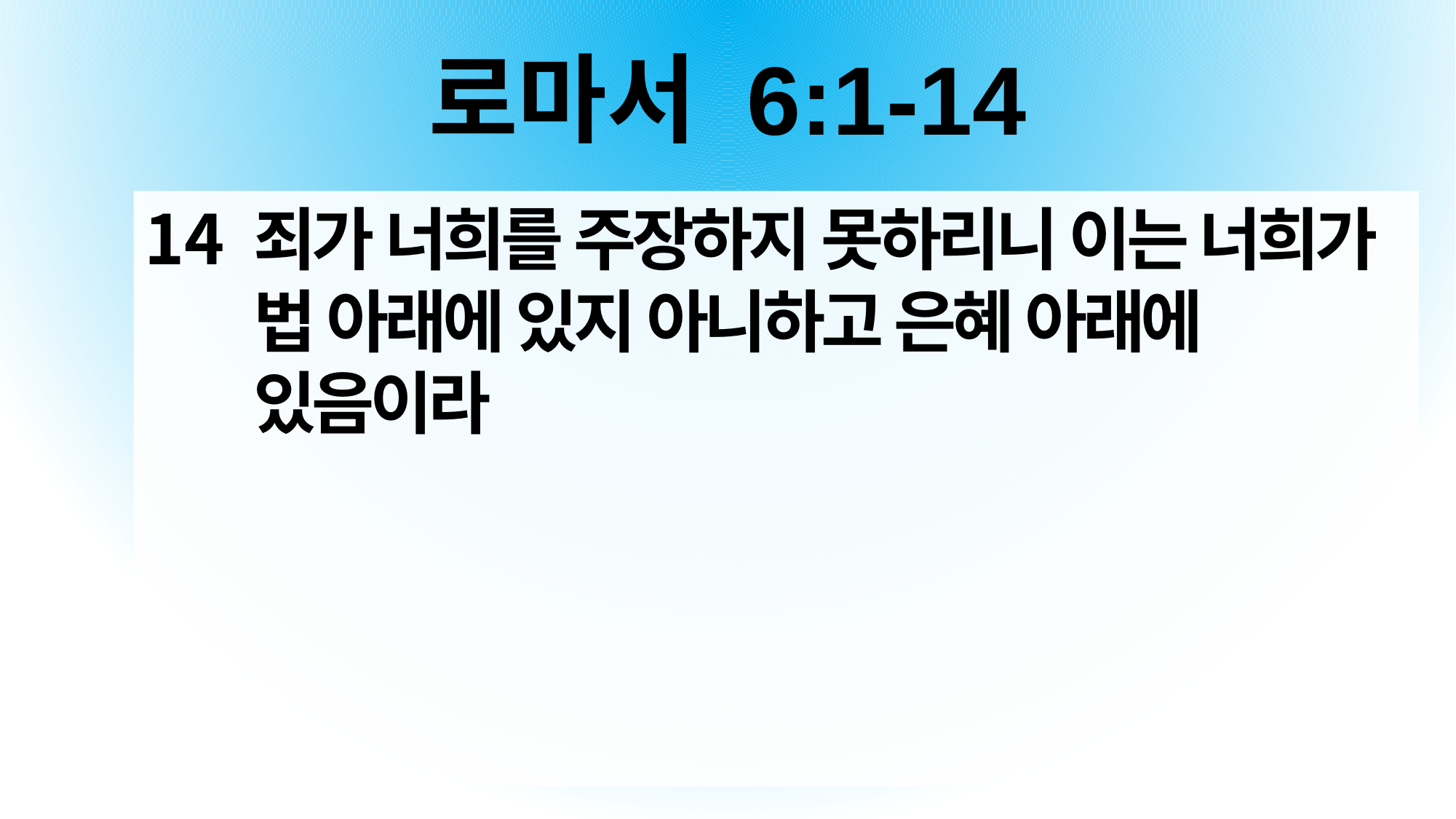

# 로마서 6:1-14
죄가 너희를 주장하지 못하리니 이는 너희가 법 아래에 있지 아니하고 은혜 아래에 있음이라